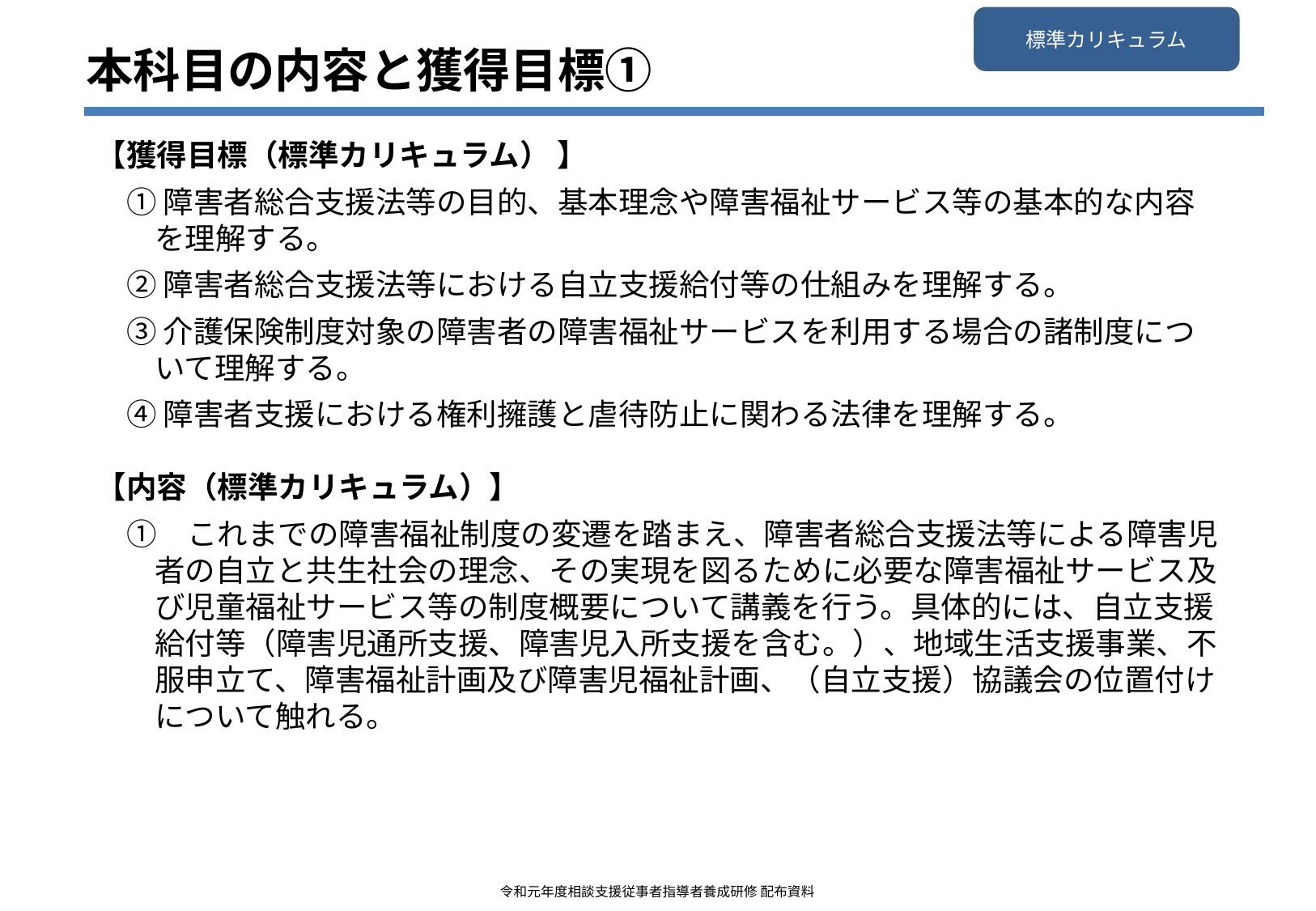

標準カリキュラム
本科目の内容と獲得目標①
【獲得目標（標準カリキュラム） 】

　① 障害者総合支援法等の目的、基本理念や障害福祉サービス等の基本的な内容を理解する。

　② 障害者総合支援法等における自立支援給付等の仕組みを理解する。

　③ 介護保険制度対象の障害者の障害福祉サービスを利用する場合の諸制度について理解する。

　④ 障害者支援における権利擁護と虐待防止に関わる法律を理解する。

【内容（標準カリキュラム）】

　①　これまでの障害福祉制度の変遷を踏まえ、障害者総合支援法等による障害児者の自立と共生社会の理念、その実現を図るために必要な障害福祉サービス及び児童福祉サービス等の制度概要について講義を行う。具体的には、自立支援給付等（障害児通所支援、障害児入所支援を含む。）、地域生活支援事業、不服申立て、障害福祉計画及び障害児福祉計画、（自立支援）協議会の位置付けについて触れる。
令和元年度相談支援従事者指導者養成研修 配布資料